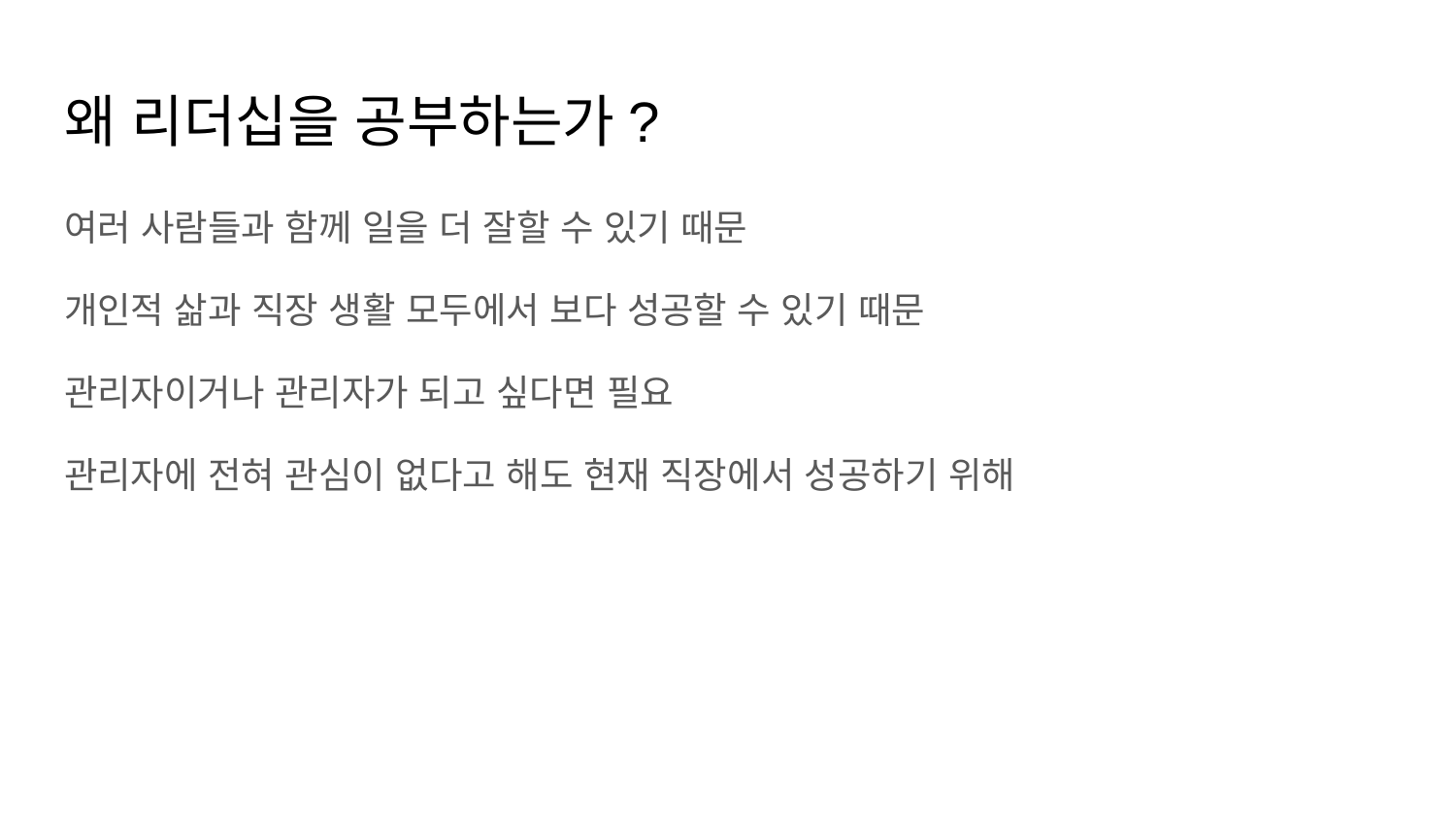

# 왜 리더십을 공부하는가?
여러 사람들과 함께 일을 더 잘할 수 있기 때문
개인적 삶과 직장 생활 모두에서 보다 성공할 수 있기 때문
관리자이거나 관리자가 되고 싶다면 필요
관리자에 전혀 관심이 없다고 해도 현재 직장에서 성공하기 위해